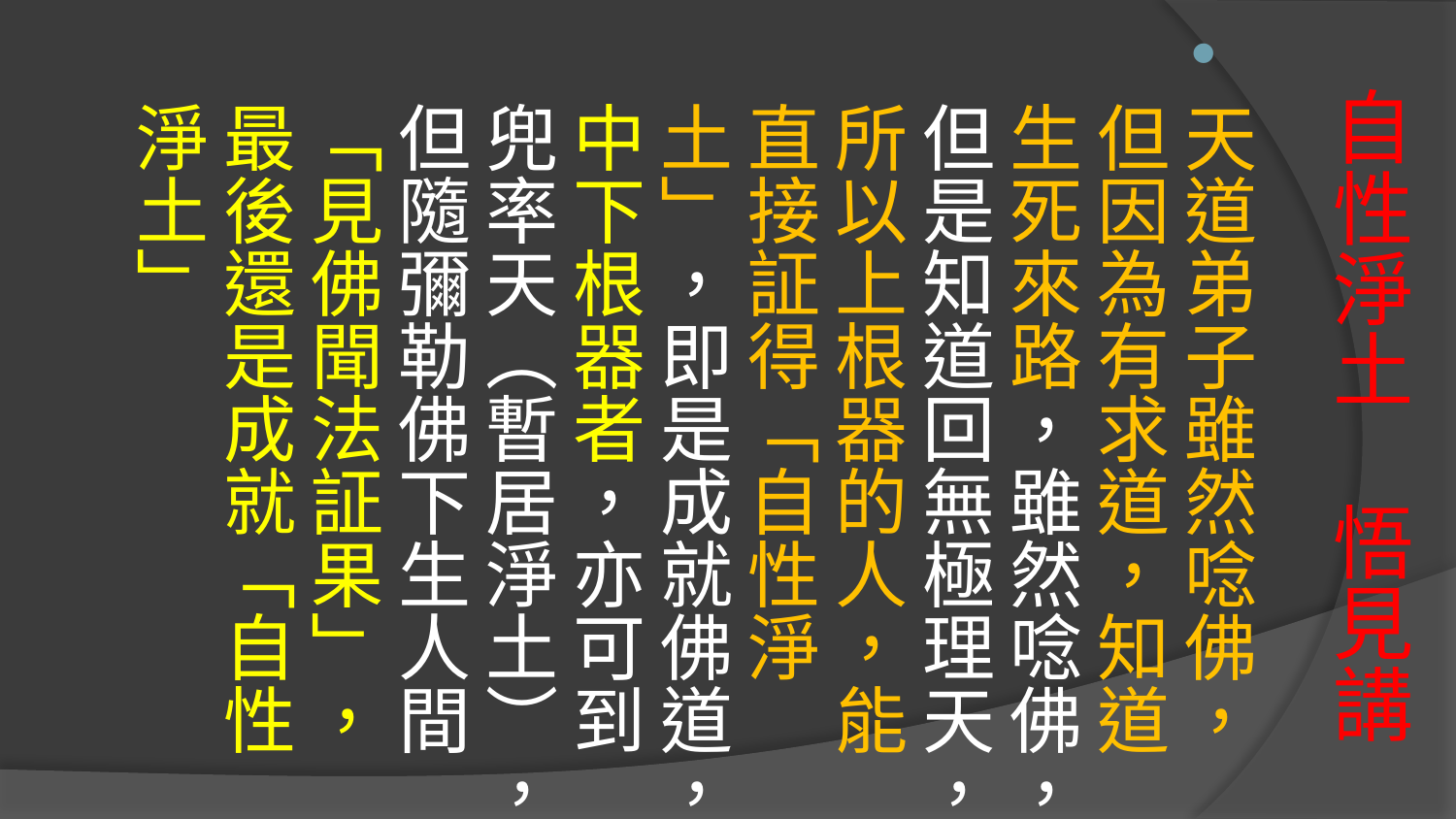

天道弟子雖然唸佛，但因為有求道，知道生死來路，雖然唸佛，但是知道回無極理天，所以上根器的人，能直接証得「自性淨土」，即是成就佛道，中下根器者，亦可到兜率天（暫居淨土），但隨彌勒佛下生人間「見佛聞法証果」，最後還是成就「自性淨土」

# 自性淨土     悟見講